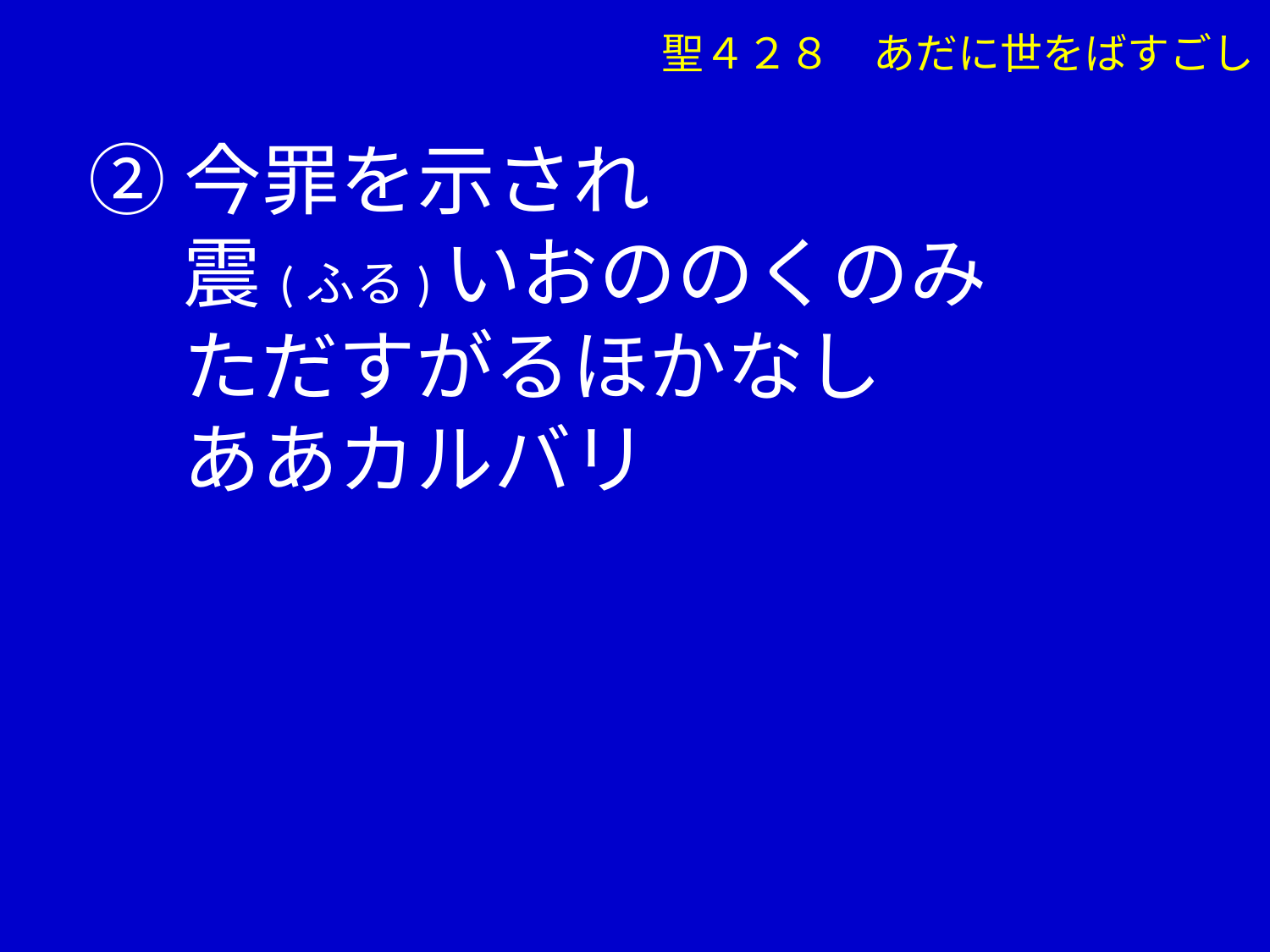

聖４２８　あだに世をばすごし
②今罪を示され
　 震(ふる)いおののくのみ
　 ただすがるほかなし
　 ああカルバリ